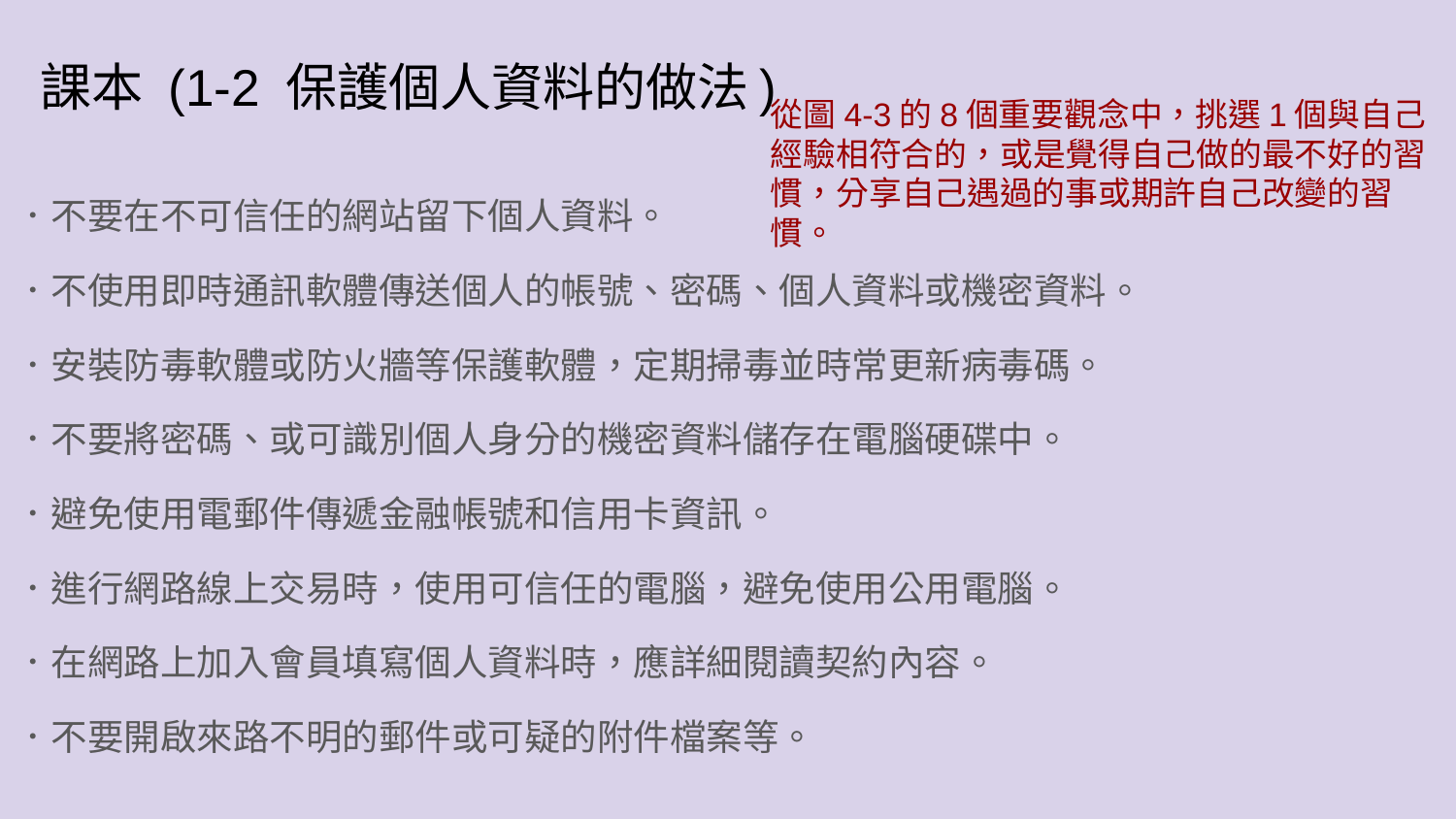

# 課本 (1-2 保護個人資料的做法)

從圖4-3的8個重要觀念中，挑選1個與自己經驗相符合的，或是覺得自己做的最不好的習慣，分享自己遇過的事或期許自己改變的習慣。
．不要在不可信任的網站留下個人資料。
．不使用即時通訊軟體傳送個人的帳號、密碼、個人資料或機密資料。
．安裝防毒軟體或防火牆等保護軟體，定期掃毒並時常更新病毒碼。
．不要將密碼、或可識別個人身分的機密資料儲存在電腦硬碟中。
．避免使用電郵件傳遞金融帳號和信用卡資訊。
．進行網路線上交易時，使用可信任的電腦，避免使用公用電腦。
．在網路上加入會員填寫個人資料時，應詳細閱讀契約內容。
．不要開啟來路不明的郵件或可疑的附件檔案等。